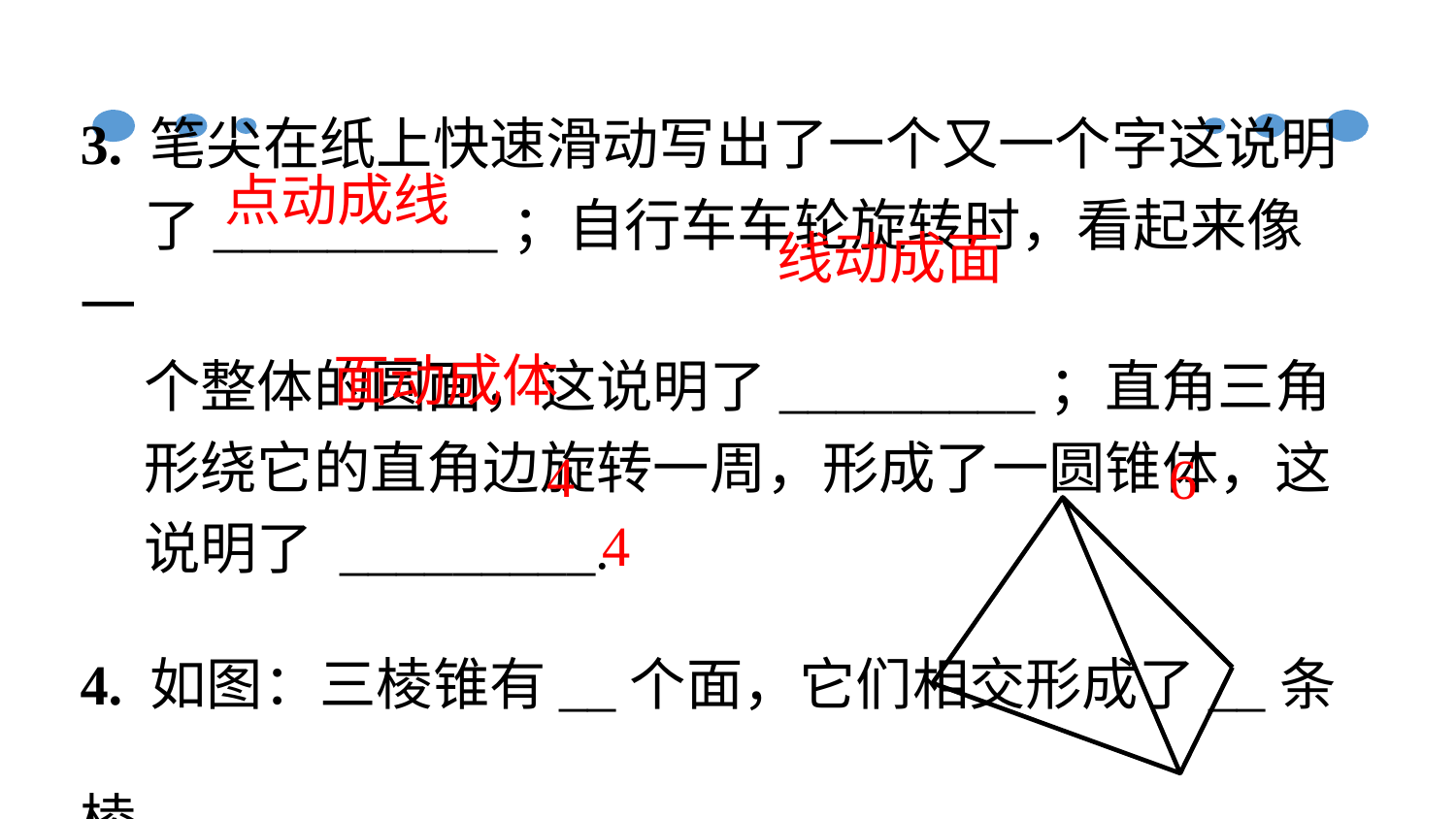

3. 笔尖在纸上快速滑动写出了一个又一个字这说明
    了__________；自行车车轮旋转时，看起来像一
    个整体的圆面，这说明了_________；直角三角
    形绕它的直角边旋转一周，形成了一圆锥体，这
    说明了 _________.
4. 如图：三棱锥有__个面，它们相交形成了__条棱，
    这些棱相交形成了__个点.
点动成线
线动成面
面动成体
4
6
4